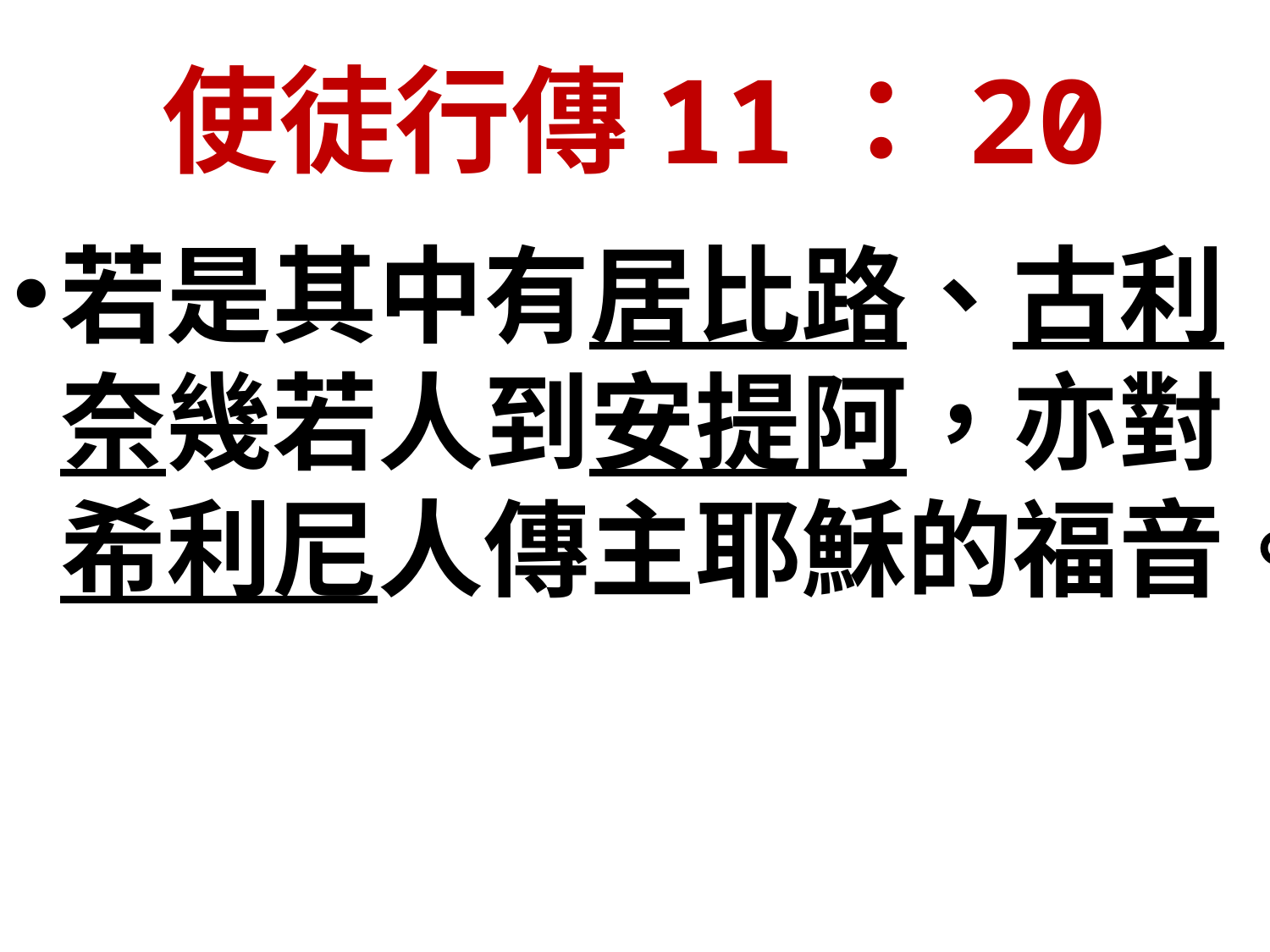

# 使徒行傳11：20
若是其中有居比路、古利奈幾若人到安提阿，亦對希利尼人傳主耶穌的福音。